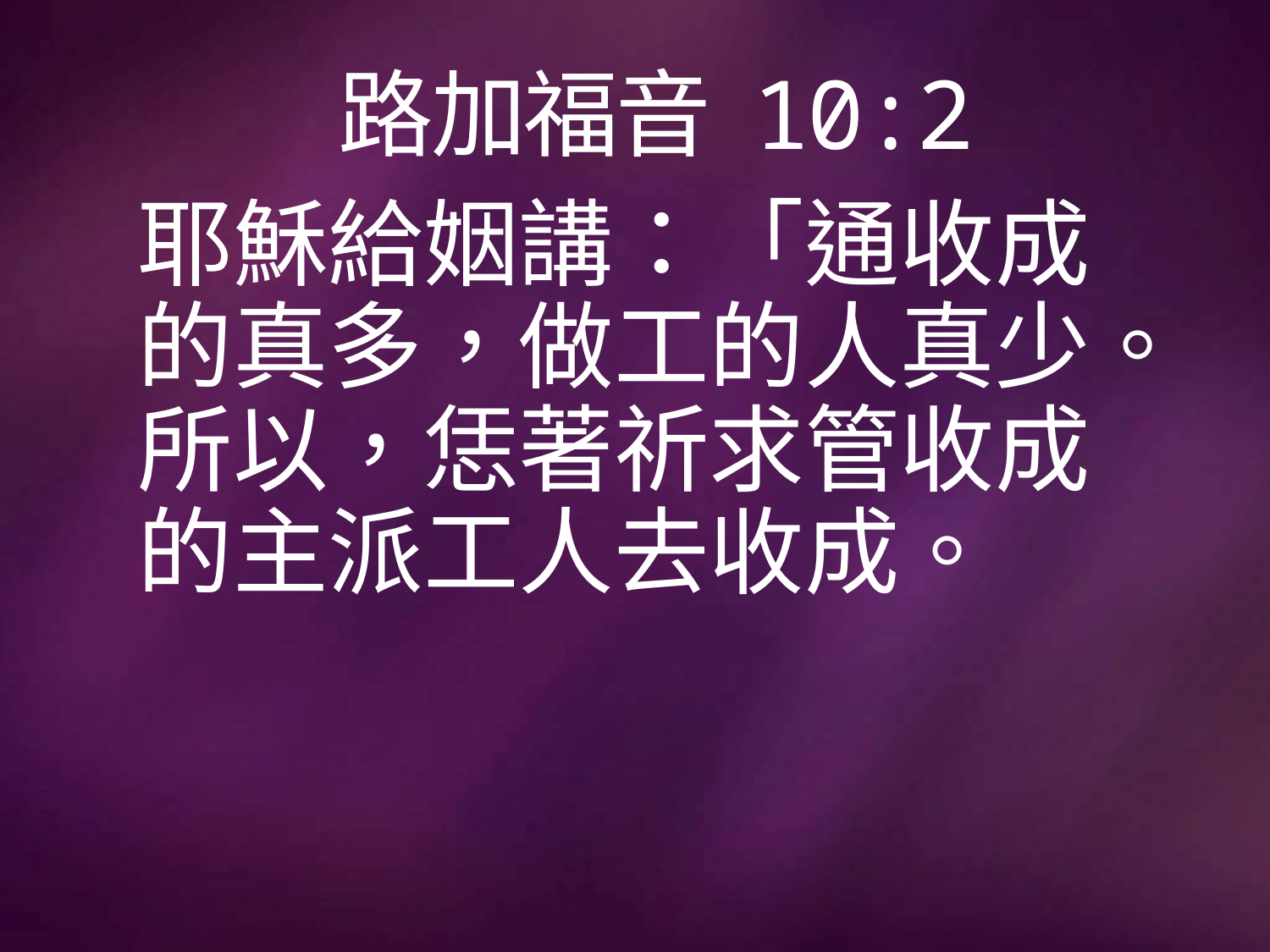

# 路加福音 10:2
耶穌給姻講：「通收成的真多，做工的人真少。所以，恁著祈求管收成的主派工人去收成。